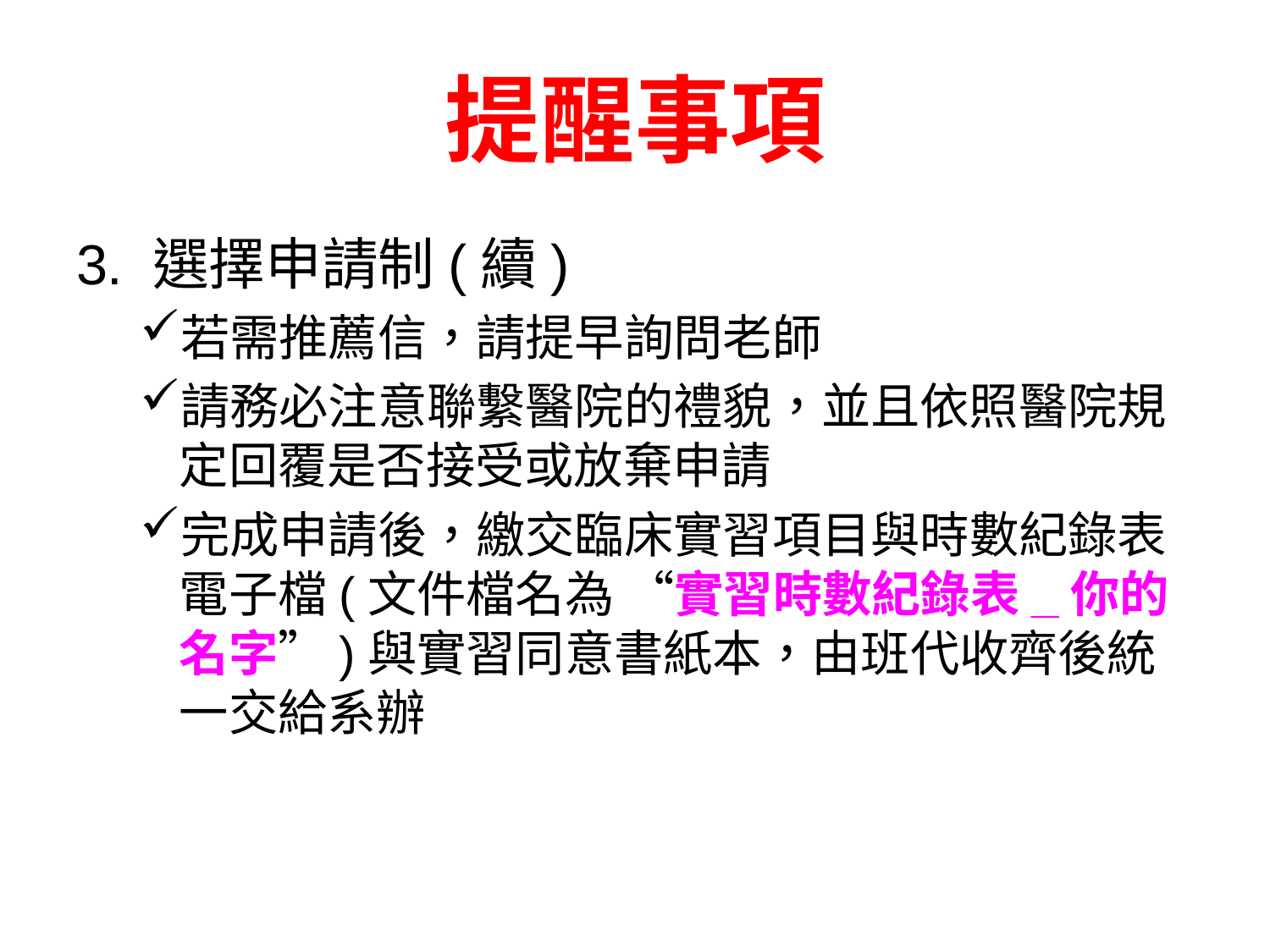

# 提醒事項
3. 選擇申請制(續)
若需推薦信，請提早詢問老師
請務必注意聯繫醫院的禮貌，並且依照醫院規定回覆是否接受或放棄申請
完成申請後，繳交臨床實習項目與時數紀錄表電子檔(文件檔名為 “實習時數紀錄表_你的名字”)與實習同意書紙本，由班代收齊後統一交給系辦